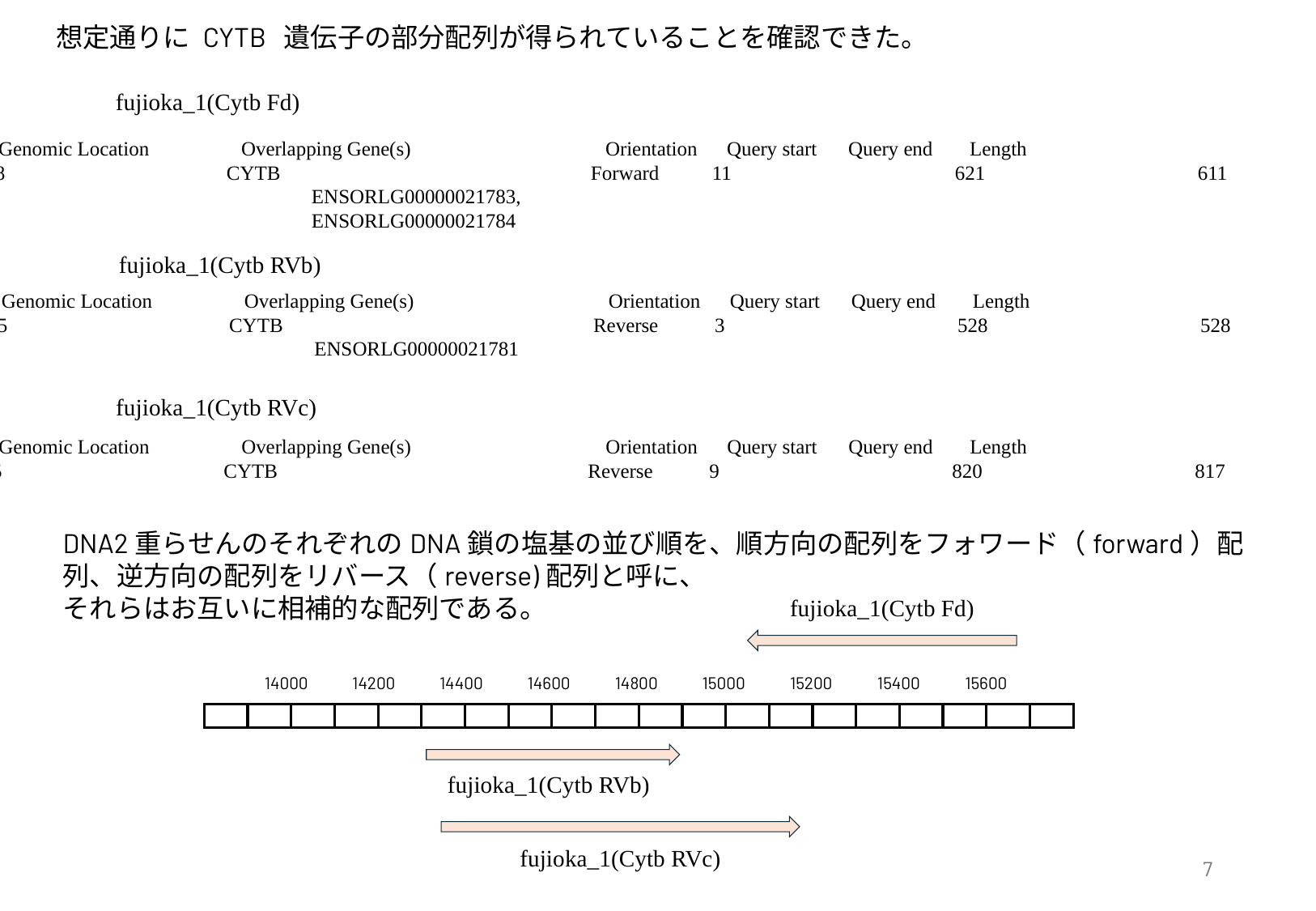

想定通りに CYTB  遺伝子の部分配列が得られていることを確認できた。
fujioka_1(Cytb Fd)
Genomic Location	Overlapping Gene(s)		Orientation	Query start	Query end	Length
MT:15040-15648		CYTB			Forward	11		621		611
ENSORLG00000021783,
ENSORLG00000021784
fujioka_1(Cytb RVb)
Genomic Location	Overlapping Gene(s)		Orientation	Query start	Query end	Length
MT:14308-14835		CYTB			Reverse	3		528		528
ENSORLG00000021781
fujioka_1(Cytb RVc)
Genomic Location	Overlapping Gene(s)		Orientation	Query start	Query end	Length
MT:14373-15185 		CYTB			Reverse	9		820		817
DNA2重らせんのそれぞれのDNA鎖の塩基の並び順を、順方向の配列をフォワード（forward）配列、逆方向の配列をリバース（reverse)配列と呼に、
それらはお互いに相補的な配列である。
fujioka_1(Cytb Fd)

14000
14200
14400
14600
14800
15000
15200
15400
15600

fujioka_1(Cytb RVb)

fujioka_1(Cytb RVc)
7